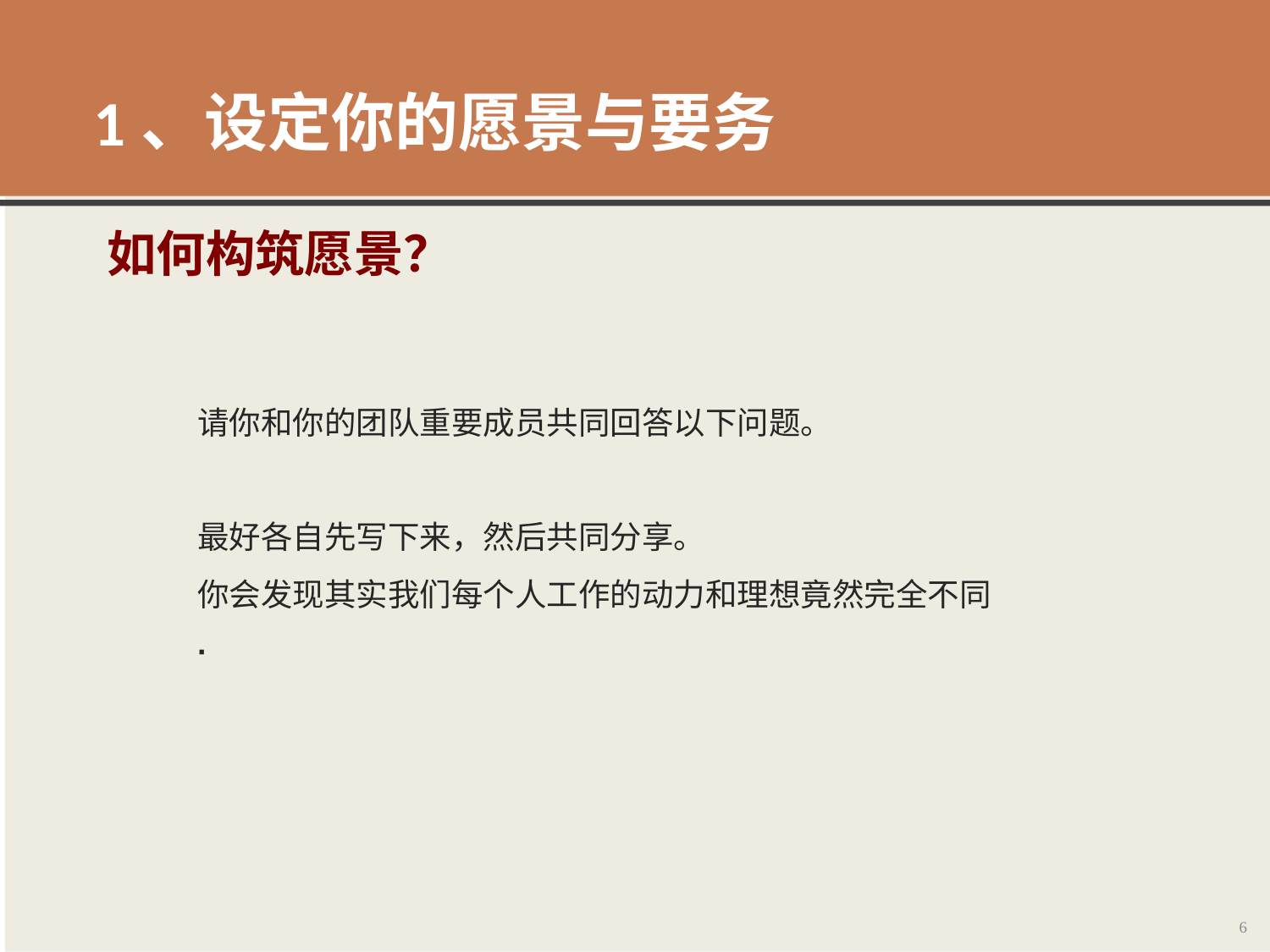

1、设定你的愿景与要务

如何构筑愿景？

请你和你的团队重要成员共同回答以下问题。

最好各自先写下来，然后共同分享。
你会发现其实我们每个人工作的动力和理想竟然完全不同
·
6